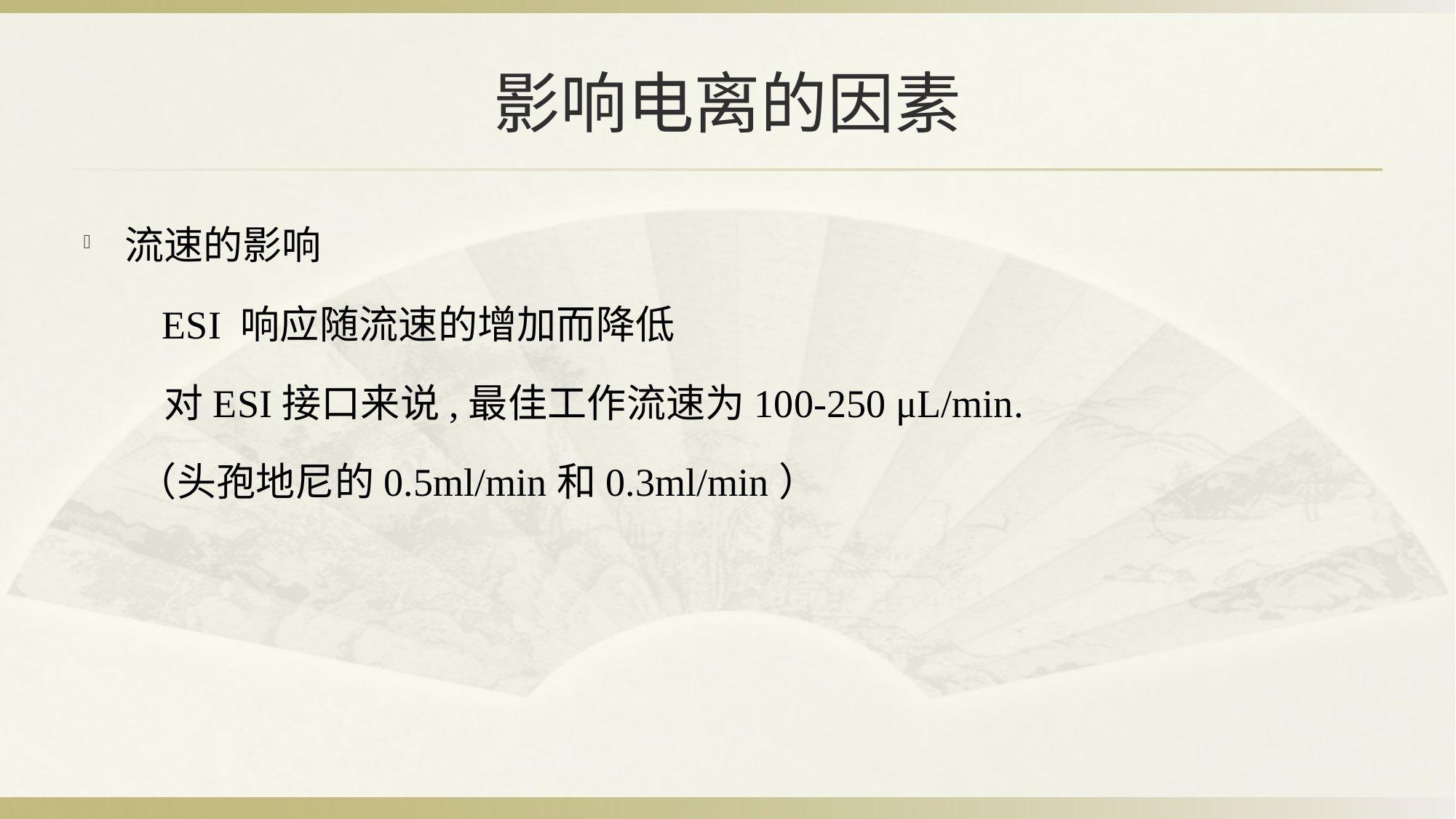

# 影响电离的因素
流速的影响
        ESI 响应随流速的增加而降低
        对ESI接口来说,最佳工作流速为100-250 μL/min.
     （头孢地尼的0.5ml/min和0.3ml/min）